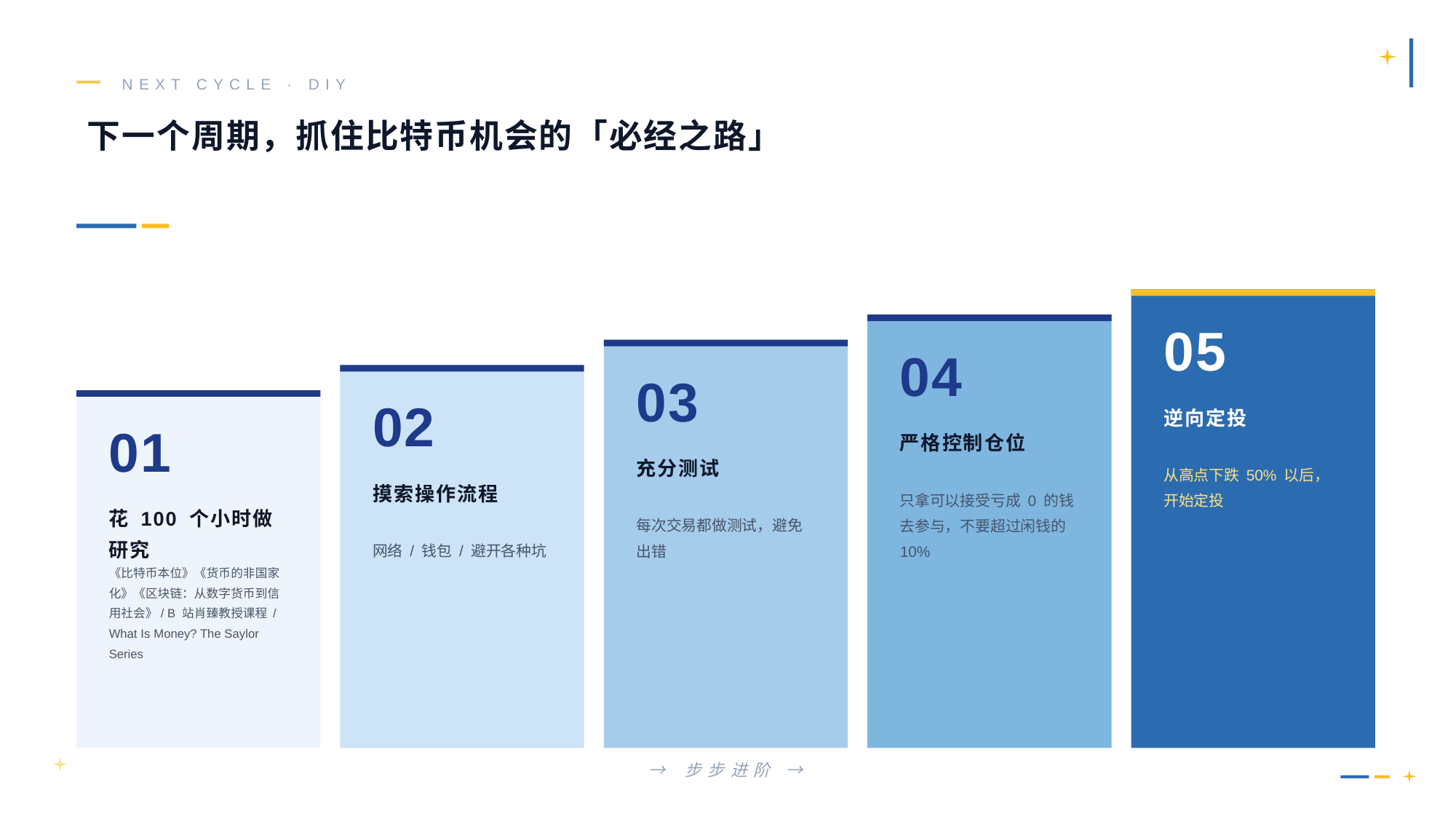

NEXT CYCLE · DIY

下一个周期，抓住比特币机会的「必经之路」

05

04

03

02

逆向定投
01
严格控制仓位
充分测试
从高点下跌 50% 以后，开始定投
摸索操作流程
只拿可以接受亏成 0 的钱去参与，不要超过闲钱的 10%
花 100 个小时做研究
每次交易都做测试，避免出错
网络 / 钱包 / 避开各种坑
《比特币本位》《货币的非国家化》《区块链：从数字货币到信用社会》/ B 站肖臻教授课程 / What Is Money? The Saylor Series
→ 步步进阶 →